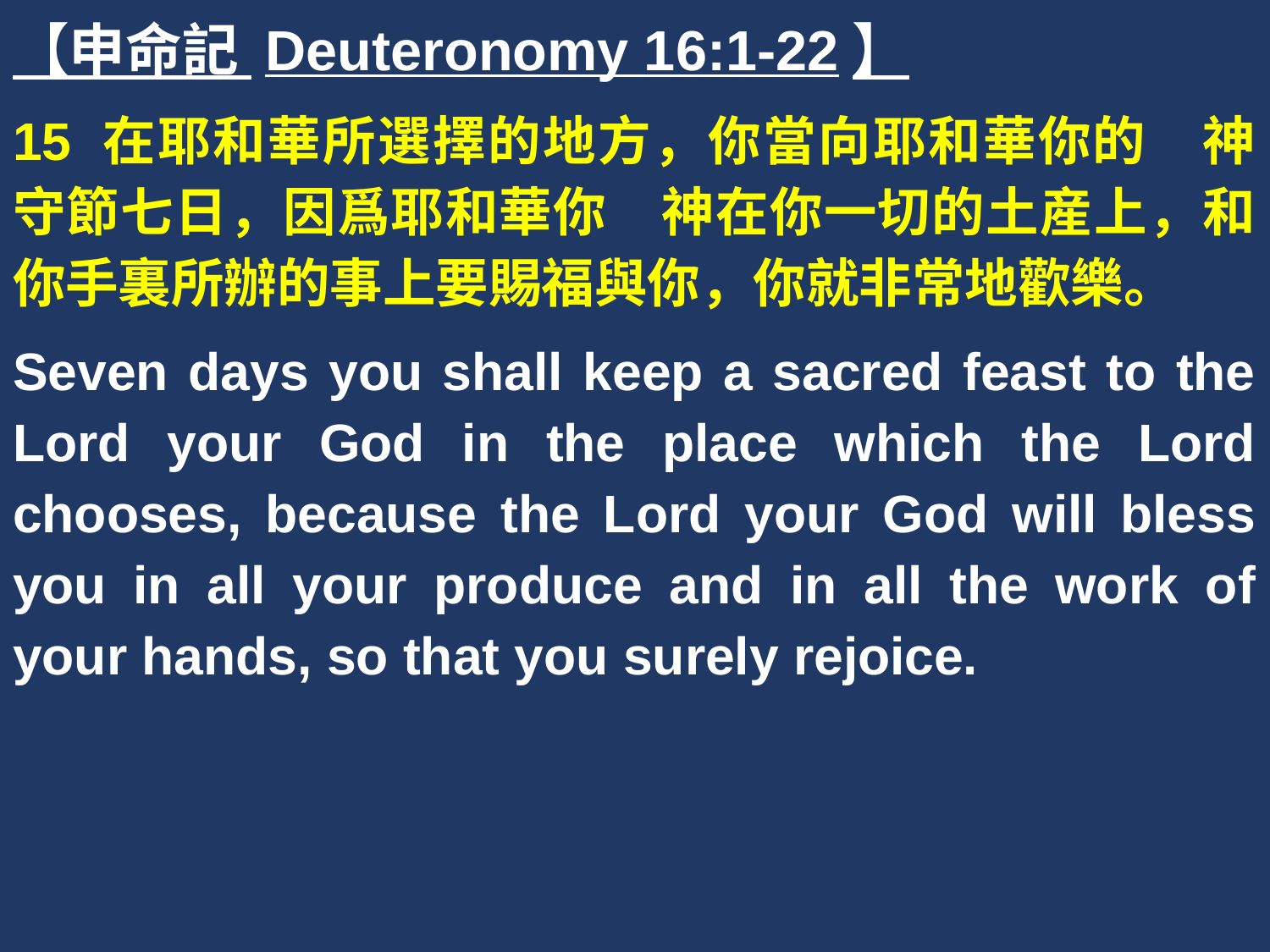

【申命記 Deuteronomy 16:1-22】
15 在耶和華所選擇的地方，你當向耶和華你的　神守節七日，因爲耶和華你　神在你一切的土産上，和你手裏所辦的事上要賜福與你，你就非常地歡樂。
Seven days you shall keep a sacred feast to the Lord your God in the place which the Lord chooses, because the Lord your God will bless you in all your produce and in all the work of your hands, so that you surely rejoice.